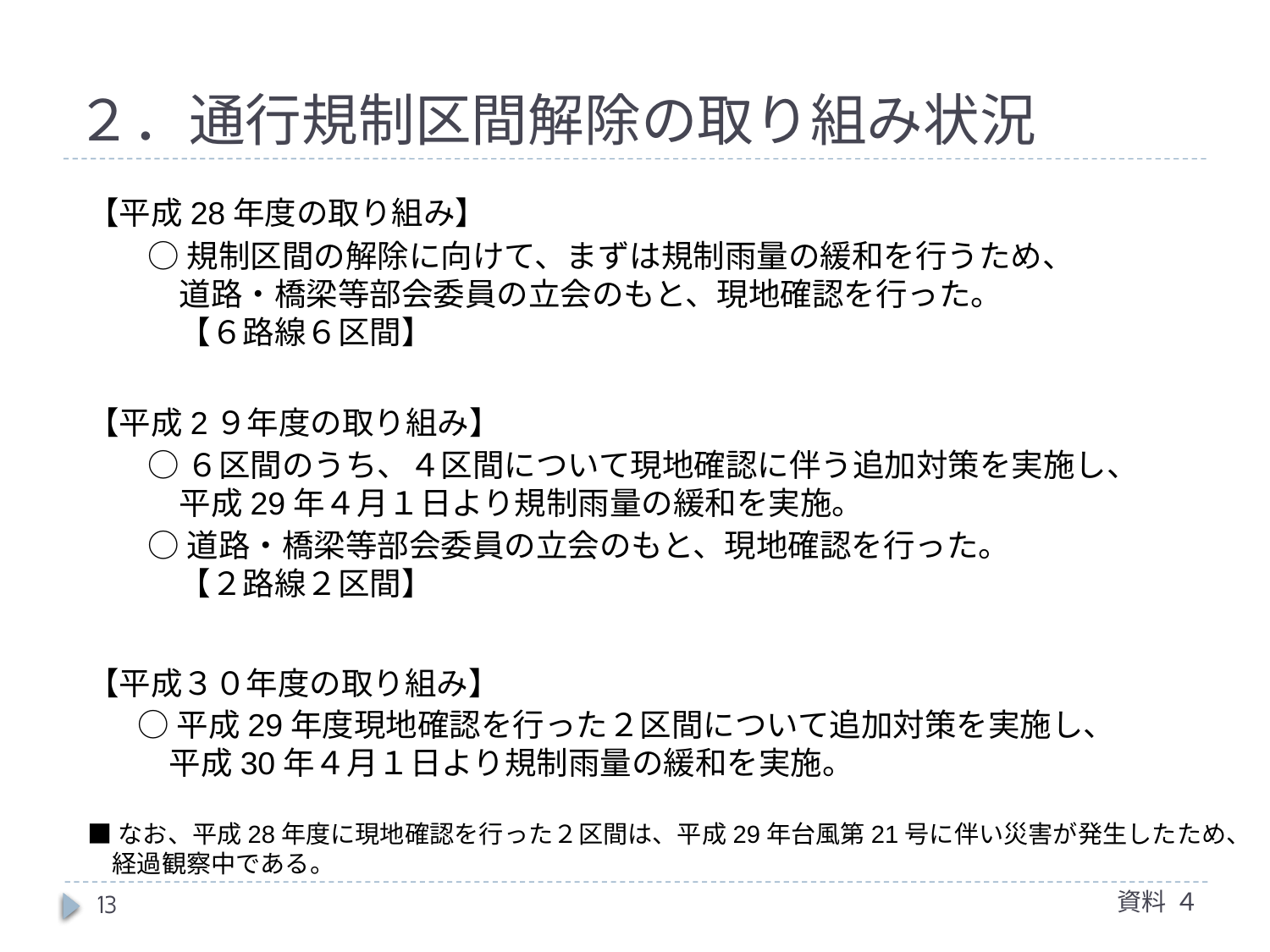

# ２．通行規制区間解除の取り組み状況
【平成28年度の取り組み】
○規制区間の解除に向けて、まずは規制雨量の緩和を行うため、
　道路・橋梁等部会委員の立会のもと、現地確認を行った。
　【６路線６区間】
【平成2９年度の取り組み】
○６区間のうち、４区間について現地確認に伴う追加対策を実施し、
　平成29年４月１日より規制雨量の緩和を実施。
○道路・橋梁等部会委員の立会のもと、現地確認を行った。
　【２路線２区間】
【平成３０年度の取り組み】
○平成29年度現地確認を行った２区間について追加対策を実施し、
　平成30年４月１日より規制雨量の緩和を実施。
■なお、平成28年度に現地確認を行った２区間は、平成29年台風第21号に伴い災害が発生したため、
　経過観察中である。
資料 ４
13